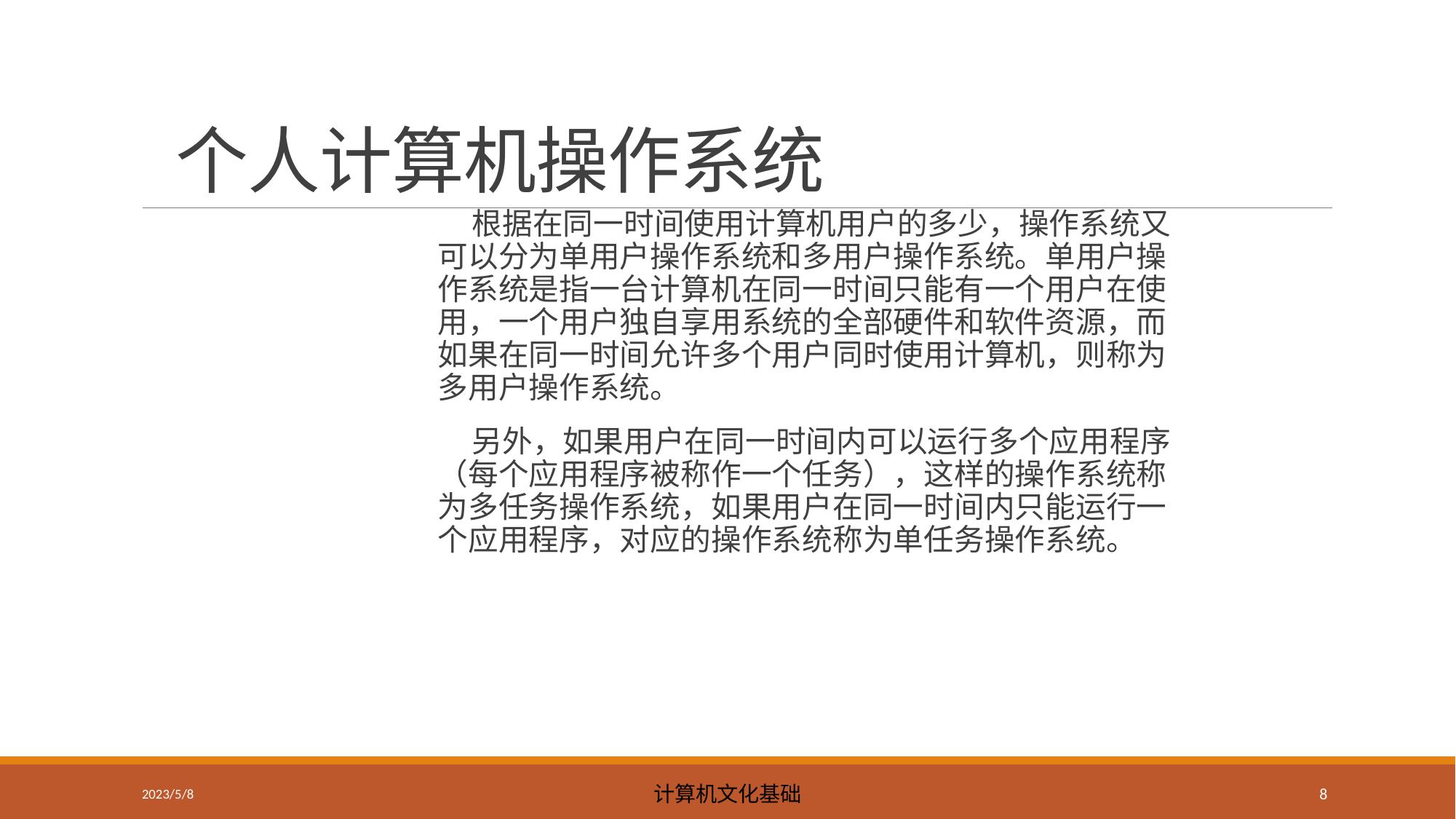

# 个人计算机操作系统
    根据在同一时间使用计算机用户的多少，操作系统又可以分为单用户操作系统和多用户操作系统。单用户操作系统是指一台计算机在同一时间只能有一个用户在使用，一个用户独自享用系统的全部硬件和软件资源，而如果在同一时间允许多个用户同时使用计算机，则称为多用户操作系统。
    另外，如果用户在同一时间内可以运行多个应用程序（每个应用程序被称作一个任务），这样的操作系统称为多任务操作系统，如果用户在同一时间内只能运行一个应用程序，对应的操作系统称为单任务操作系统。
2023/5/8
计算机文化基础
8